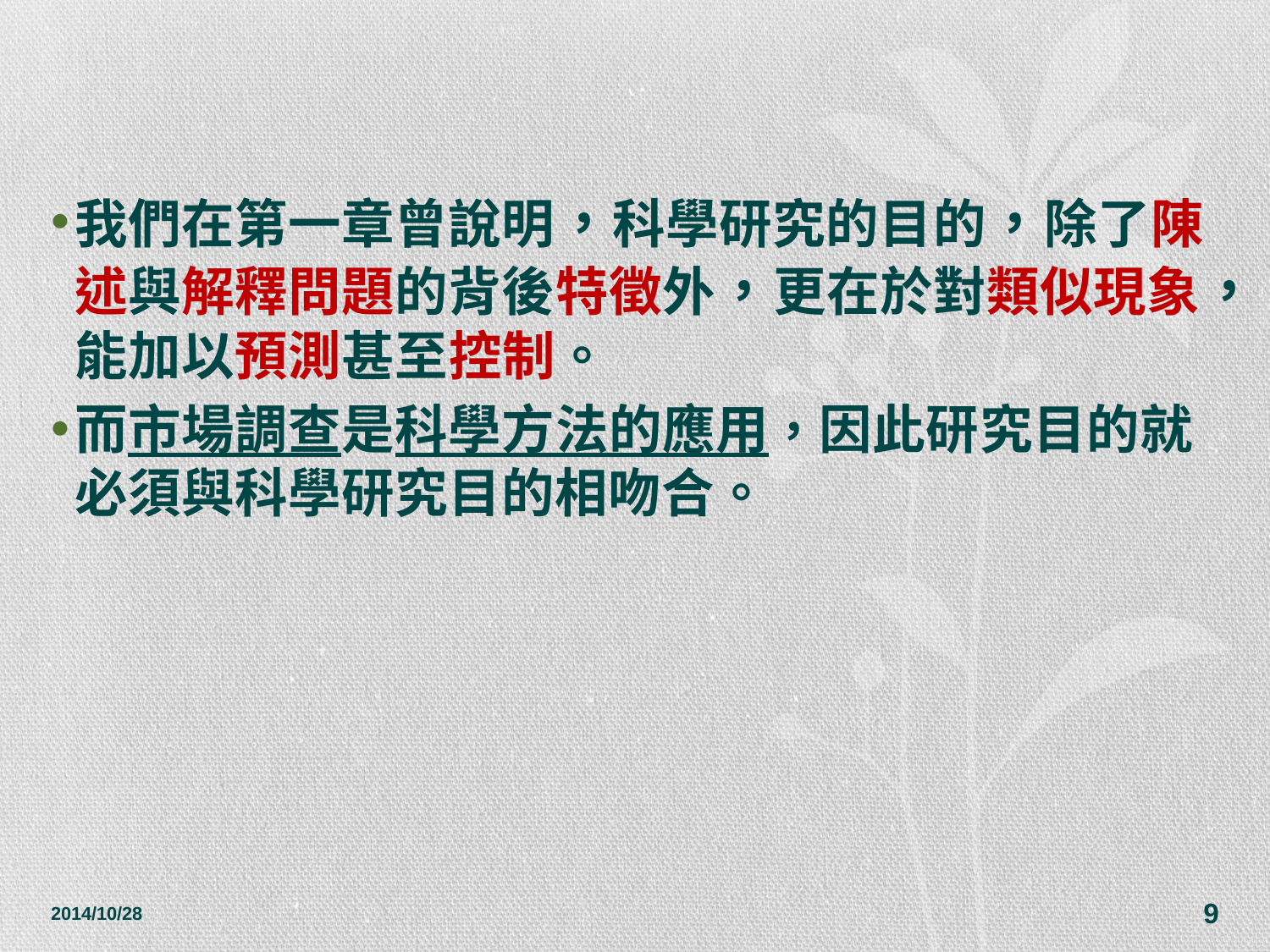

#
我們在第一章曾說明，科學研究的目的，除了陳述與解釋問題的背後特徵外，更在於對類似現象，能加以預測甚至控制。
而市場調查是科學方法的應用，因此研究目的就必須與科學研究目的相吻合。
2014/10/28
9